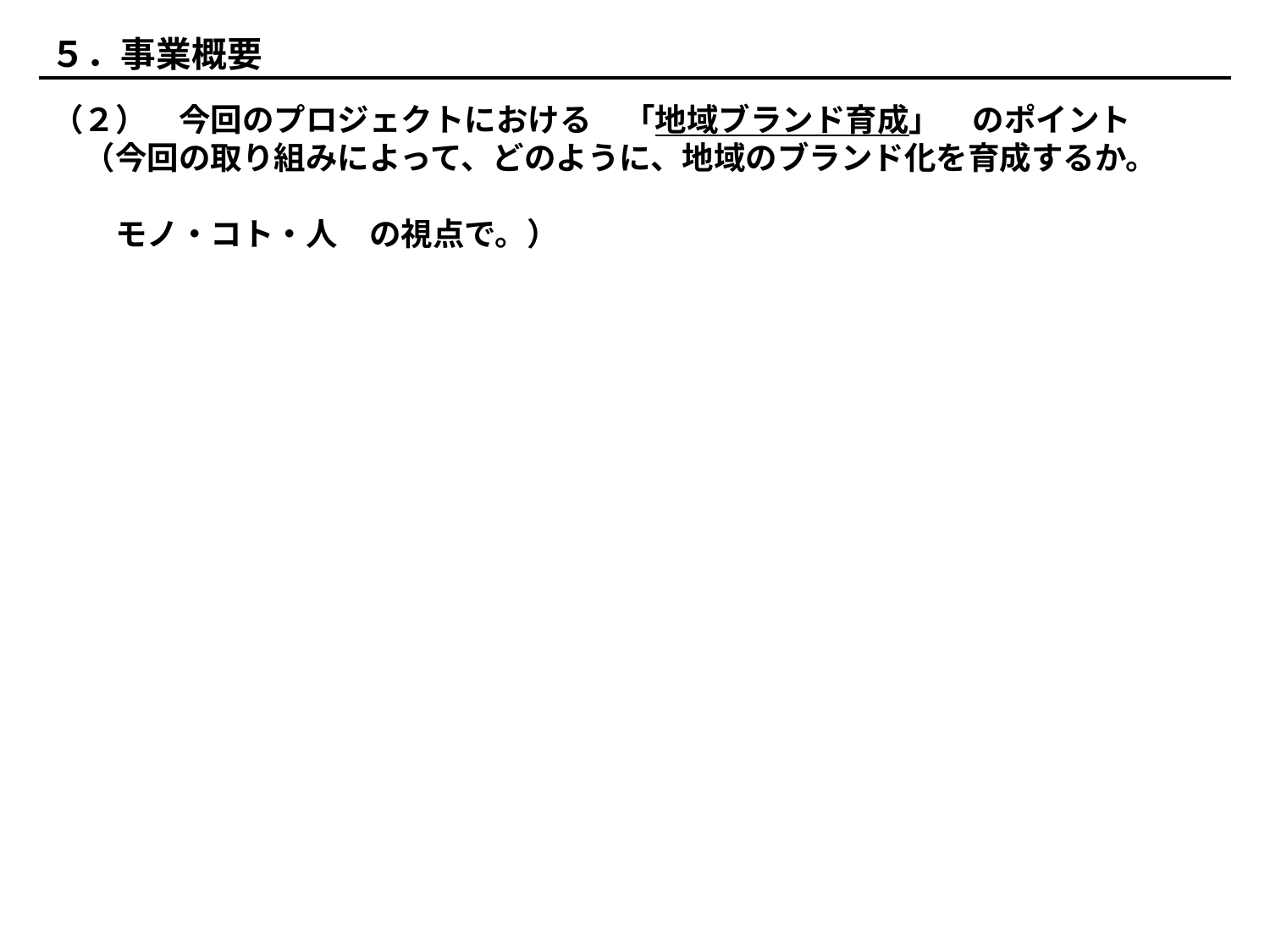

５．事業概要
（２）　今回のプロジェクトにおける　「地域ブランド育成」　のポイント
　（今回の取り組みによって、どのように、地域のブランド化を育成するか。
　　　　　　　　　　　　　　　　　　　　　　　　　　　　　　　　　　　　　　モノ・コト・人　の視点で。）